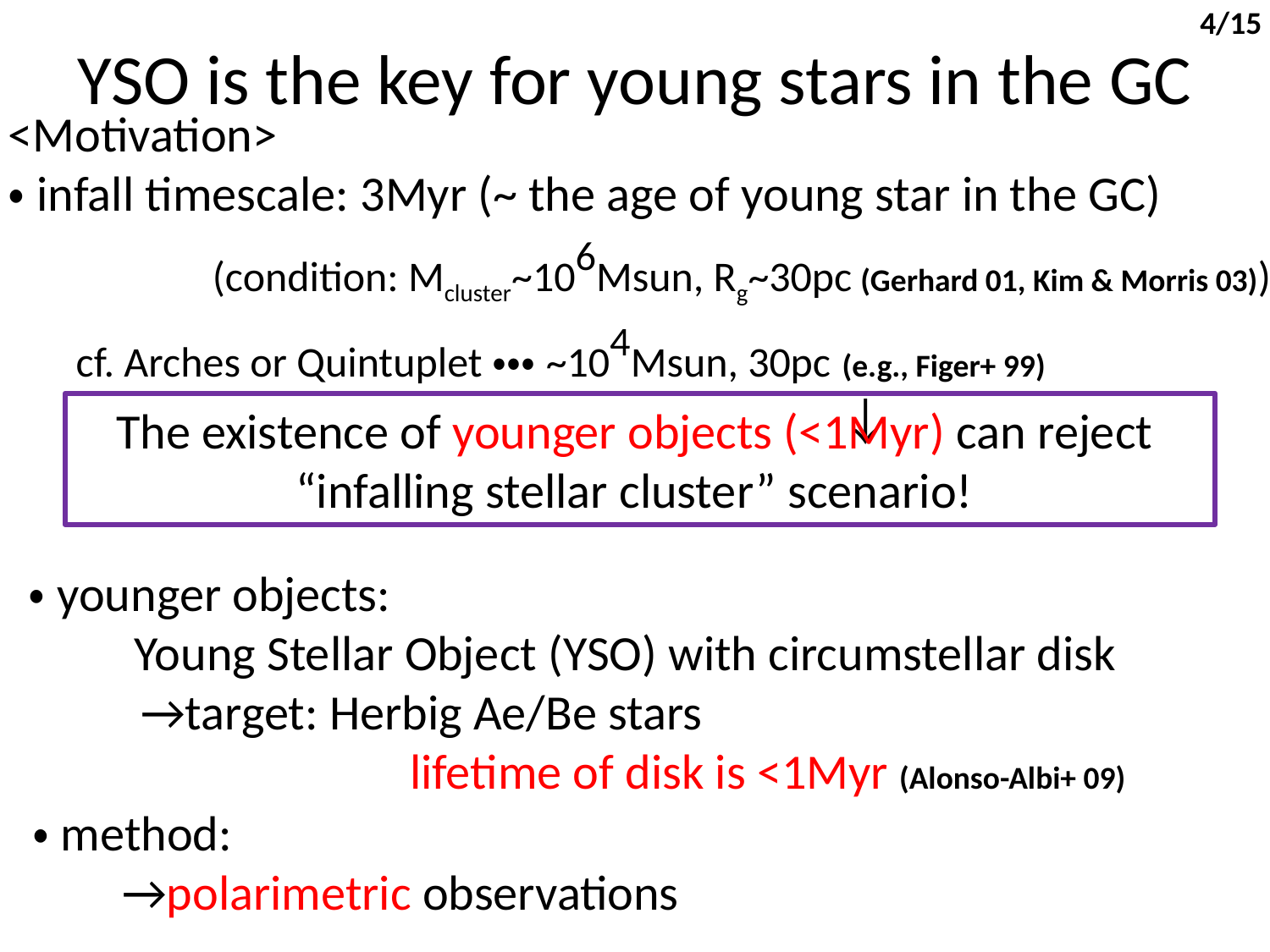

4/15
YSO is the key for young stars in the GC
<Motivation>
・infall timescale: 3Myr (~ the age of young star in the GC)
　　　       (condition: Mcluster~106Msun, Rg~30pc (Gerhard 01, Kim & Morris 03))
      cf. Arches or Quintuplet・・・~104Msun, 30pc (e.g., Figer+ 99)
　　　　　　　　　　　　　　　　    ↓
The existence of younger objects (<1Myr) can reject
“infalling stellar cluster” scenario!
・younger objects:
   　Young Stellar Object (YSO) with circumstellar disk
          →target: Herbig Ae/Be stars
                                  lifetime of disk is <1Myr (Alonso-Albi+ 09)
・method:
        →polarimetric observations